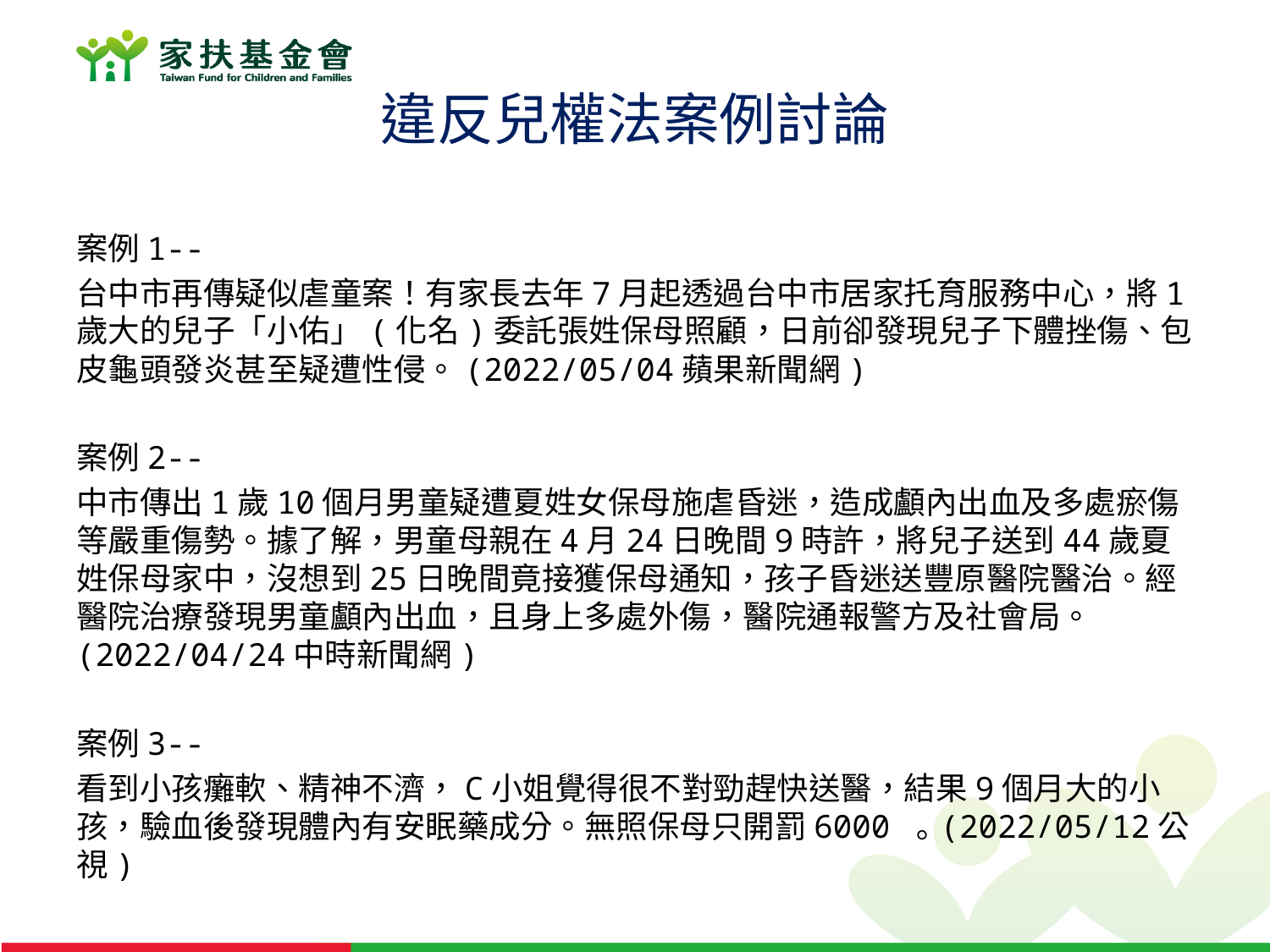

# 違反兒權法案例討論
案例1--
台中市再傳疑似虐童案！有家長去年7月起透過台中市居家托育服務中心，將1歲大的兒子「小佑」(化名)委託張姓保母照顧，日前卻發現兒子下體挫傷、包皮龜頭發炎甚至疑遭性侵。(2022/05/04蘋果新聞網)

案例2--
中市傳出1歲10個月男童疑遭夏姓女保母施虐昏迷，造成顱內出血及多處瘀傷等嚴重傷勢。據了解，男童母親在4月24日晚間9時許，將兒子送到44歲夏姓保母家中，沒想到25日晚間竟接獲保母通知，孩子昏迷送豐原醫院醫治。經醫院治療發現男童顱內出血，且身上多處外傷，醫院通報警方及社會局。(2022/04/24中時新聞網)

案例3--
看到小孩癱軟、精神不濟，C小姐覺得很不對勁趕快送醫，結果9個月大的小孩，驗血後發現體內有安眠藥成分。無照保母只開罰6000 ｡(2022/05/12公視)